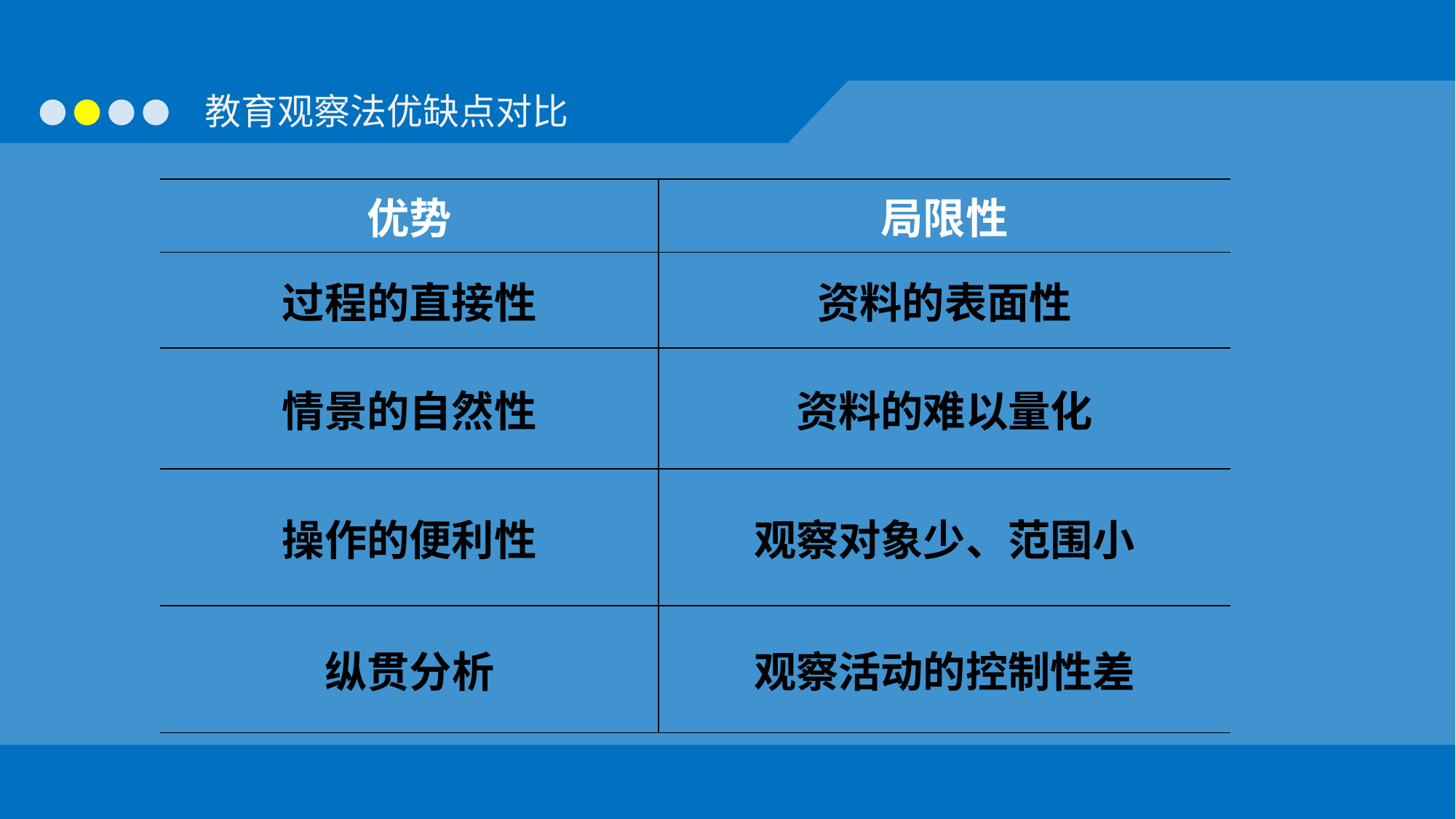

| 优势 | 局限性 |
| --- | --- |
| 过程的直接性 | 资料的表面性 |
| 情景的自然性 | 资料的难以量化 |
| 操作的便利性 | 观察对象少、范围小 |
| 纵贯分析 | 观察活动的控制性差 |